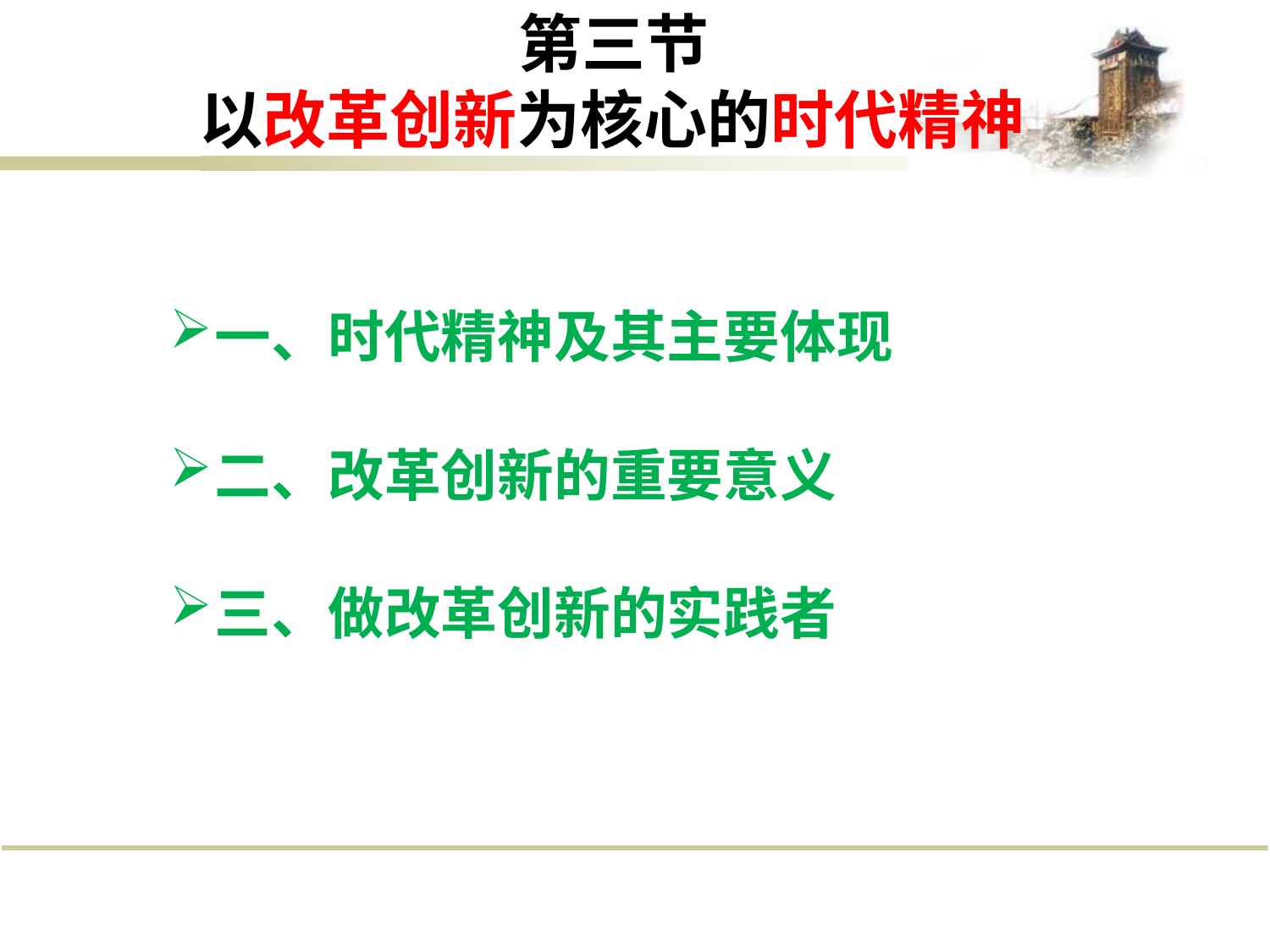

第三节

# 以改革创新为核心的时代精神

一、时代精神及其主要体现

二、改革创新的重要意义

三、做改革创新的实践者